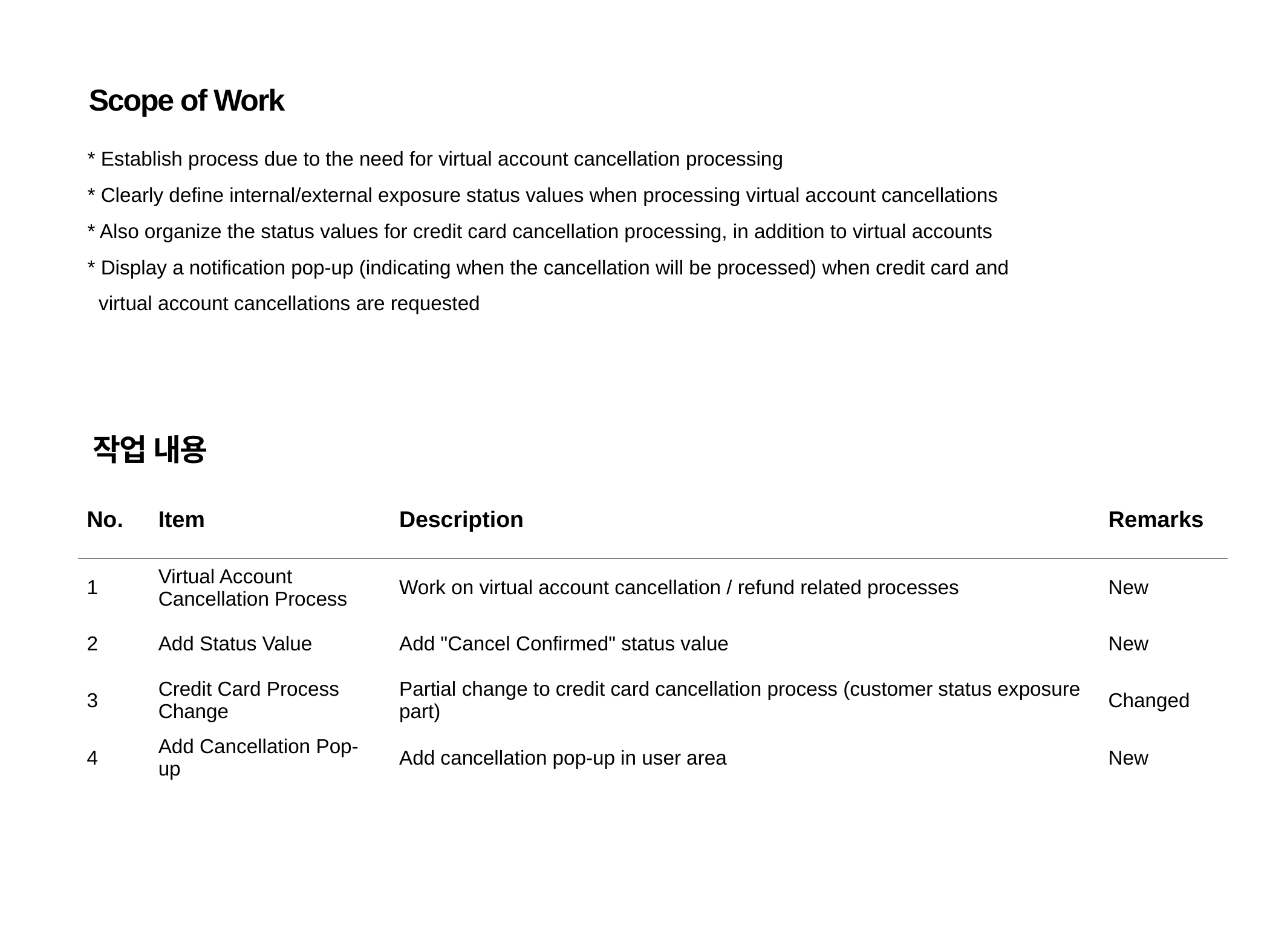

Scope of Work
* Establish process due to the need for virtual account cancellation processing
* Clearly define internal/external exposure status values when processing virtual account cancellations
* Also organize the status values for credit card cancellation processing, in addition to virtual accounts
* Display a notification pop-up (indicating when the cancellation will be processed) when credit card and
  virtual account cancellations are requested
작업 내용
| No. | Item | Description | Remarks |
| --- | --- | --- | --- |
| 1 | Virtual Account Cancellation Process | Work on virtual account cancellation / refund related processes | New |
| 2 | Add Status Value | Add "Cancel Confirmed" status value | New |
| 3 | Credit Card Process Change | Partial change to credit card cancellation process (customer status exposure part) | Changed |
| 4 | Add Cancellation Pop-up | Add cancellation pop-up in user area | New |